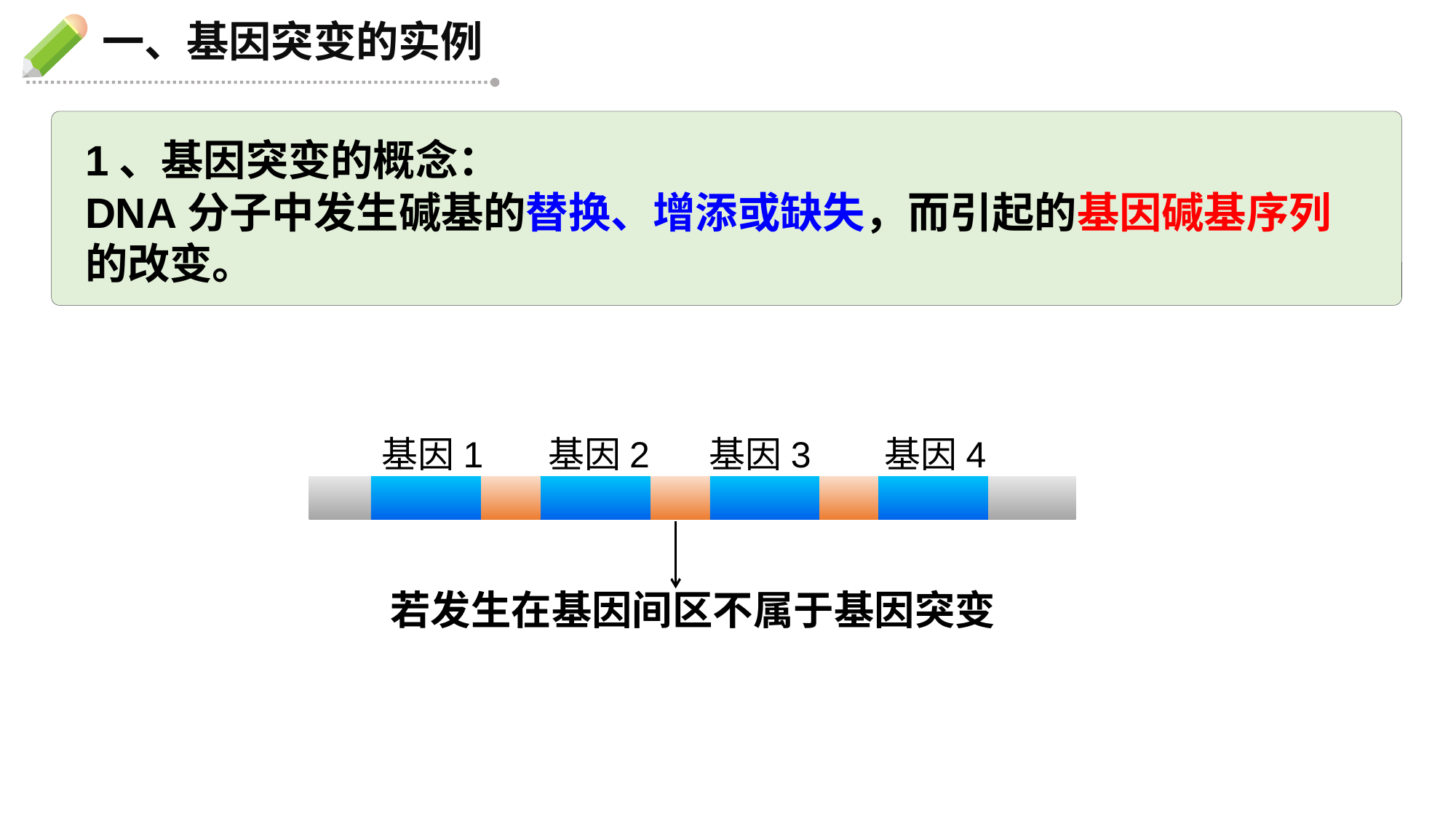

一、基因突变的实例

1、基因突变的概念：
DNA分子中发生碱基的替换、增添或缺失，而引起的基因碱基序列的改变。
基因1
基因2
基因3
基因4

若发生在基因间区不属于基因突变